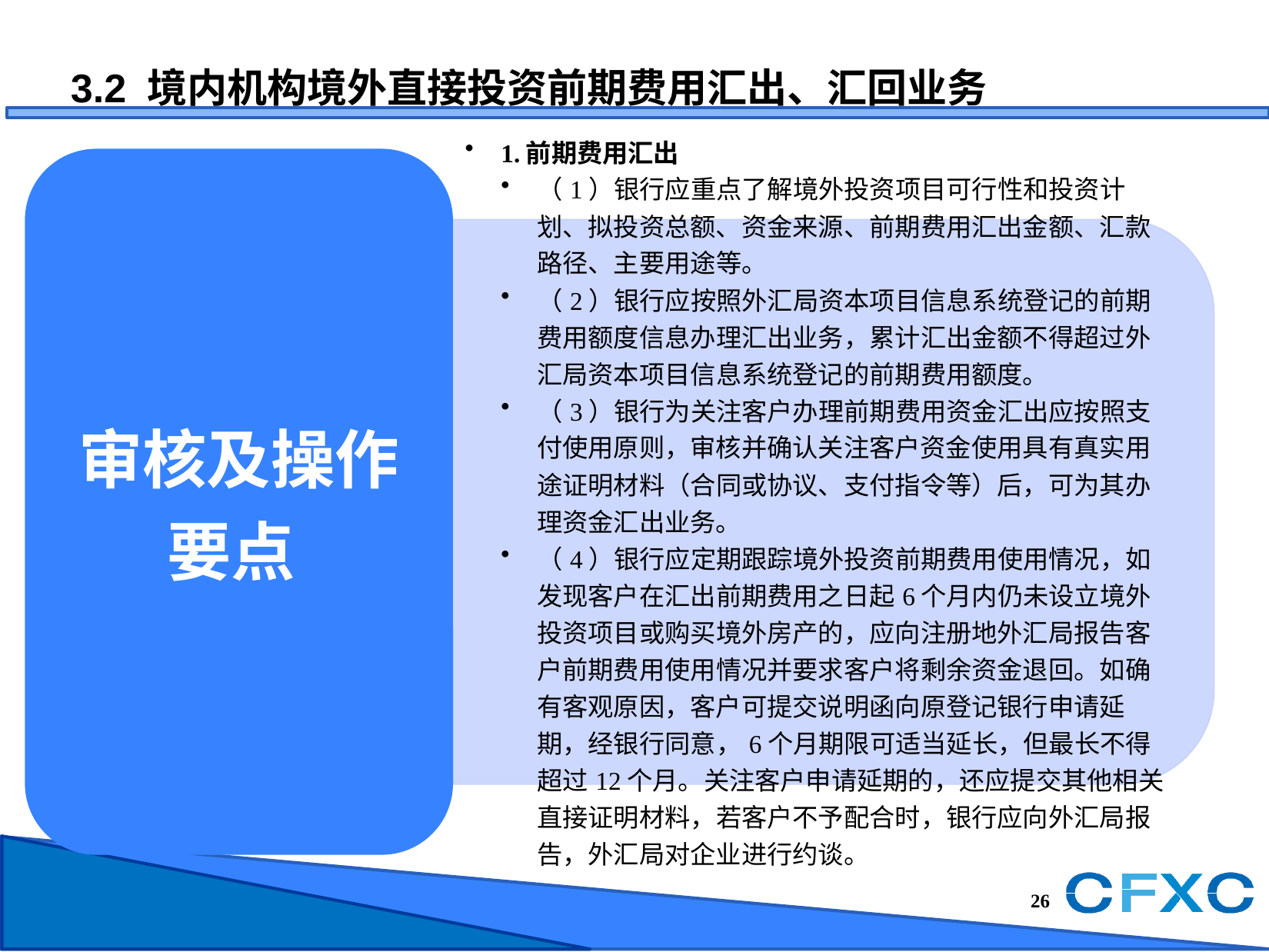

3.2 境内机构境外直接投资前期费用汇出、汇回业务
审核及操作要点
1.前期费用汇出
（2）银行应按照外汇局资本项目信息系统登记的前期费用额度信息办理汇出业务，累计汇出金额不得超过外汇局资本项目信息系统登记的前期费用额度。
（3）银行为关注客户办理前期费用资金汇出应按照支付使用原则，审核并确认关注客户资金使用具有真实用途证明材料（合同或协议、支付指令等）后，可为其办理资金汇出业务。
（4）银行应定期跟踪境外投资前期费用使用情况，如发现客户在汇出前期费用之日起6个月内仍未设立境外投资项目或购买境外房产的，应向注册地外汇局报告客户前期费用使用情况并要求客户将剩余资金退回。如确有客观原因，客户可提交说明函向原登记银行申请延期，经银行同意，6个月期限可适当延长，但最长不得超过12个月。关注客户申请延期的，还应提交其他相关直接证明材料，若客户不予配合时，银行应向外汇局报告，外汇局对企业进行约谈。
26